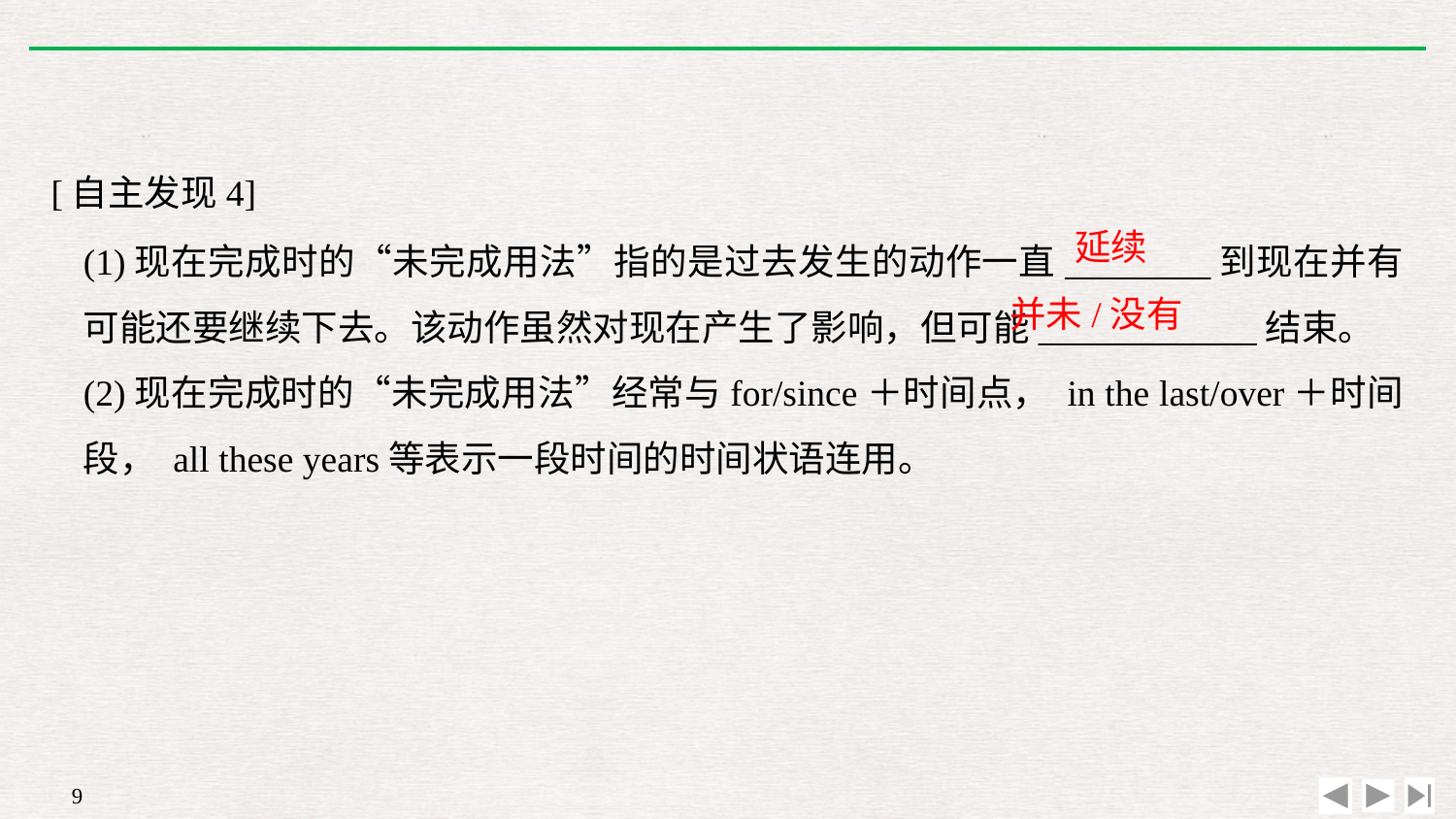

[自主发现4]
(1)现在完成时的“未完成用法”指的是过去发生的动作一直________到现在并有可能还要继续下去。该动作虽然对现在产生了影响，但可能____________结束。
(2)现在完成时的“未完成用法”经常与for/since＋时间点， in the last/over＋时间段， all these years等表示一段时间的时间状语连用。
延续
并未/没有